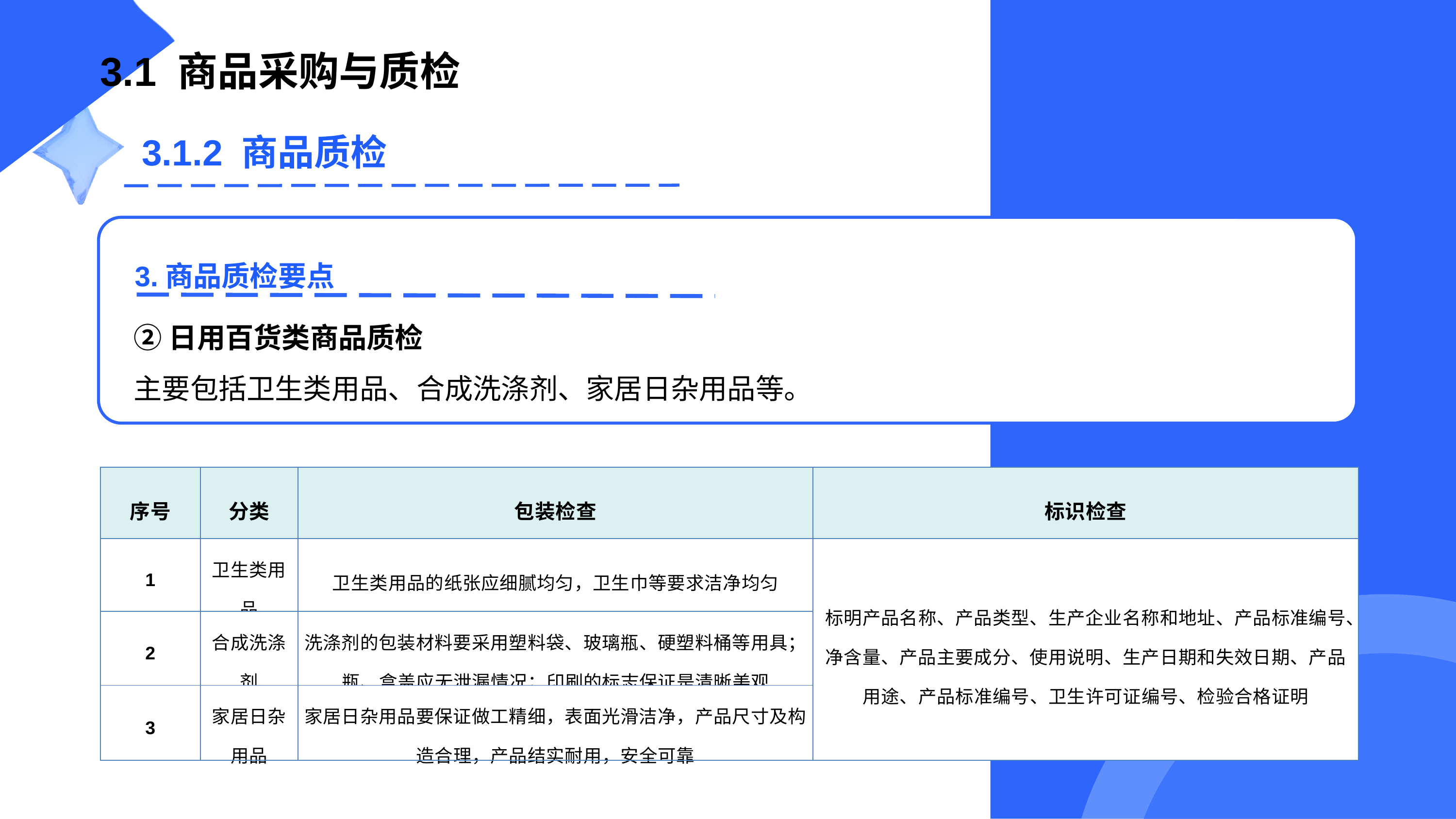

3.1 商品采购与质检

3.1.2 商品质检

3.商品质检要点

②日用百货类商品质检
主要包括卫生类用品、合成洗涤剂、家居日杂用品等。
| 序号 | 分类 | 包装检查 | 标识检查 |
| --- | --- | --- | --- |
| 1 | 卫生类用品 | 卫生类用品的纸张应细腻均匀，卫生巾等要求洁净均匀 | 标明产品名称、产品类型、生产企业名称和地址、产品标准编号、净含量、产品主要成分、使用说明、生产日期和失效日期、产品用途、产品标准编号、卫生许可证编号、检验合格证明 |
| 2 | 合成洗涤剂 | 洗涤剂的包装材料要采用塑料袋、玻璃瓶、硬塑料桶等用具；瓶、盒盖应无泄漏情况；印刷的标志保证是清晰美观 |  |
| 3 | 家居日杂用品 | 家居日杂用品要保证做工精细，表面光滑洁净，产品尺寸及构造合理，产品结实耐用，安全可靠 |  |